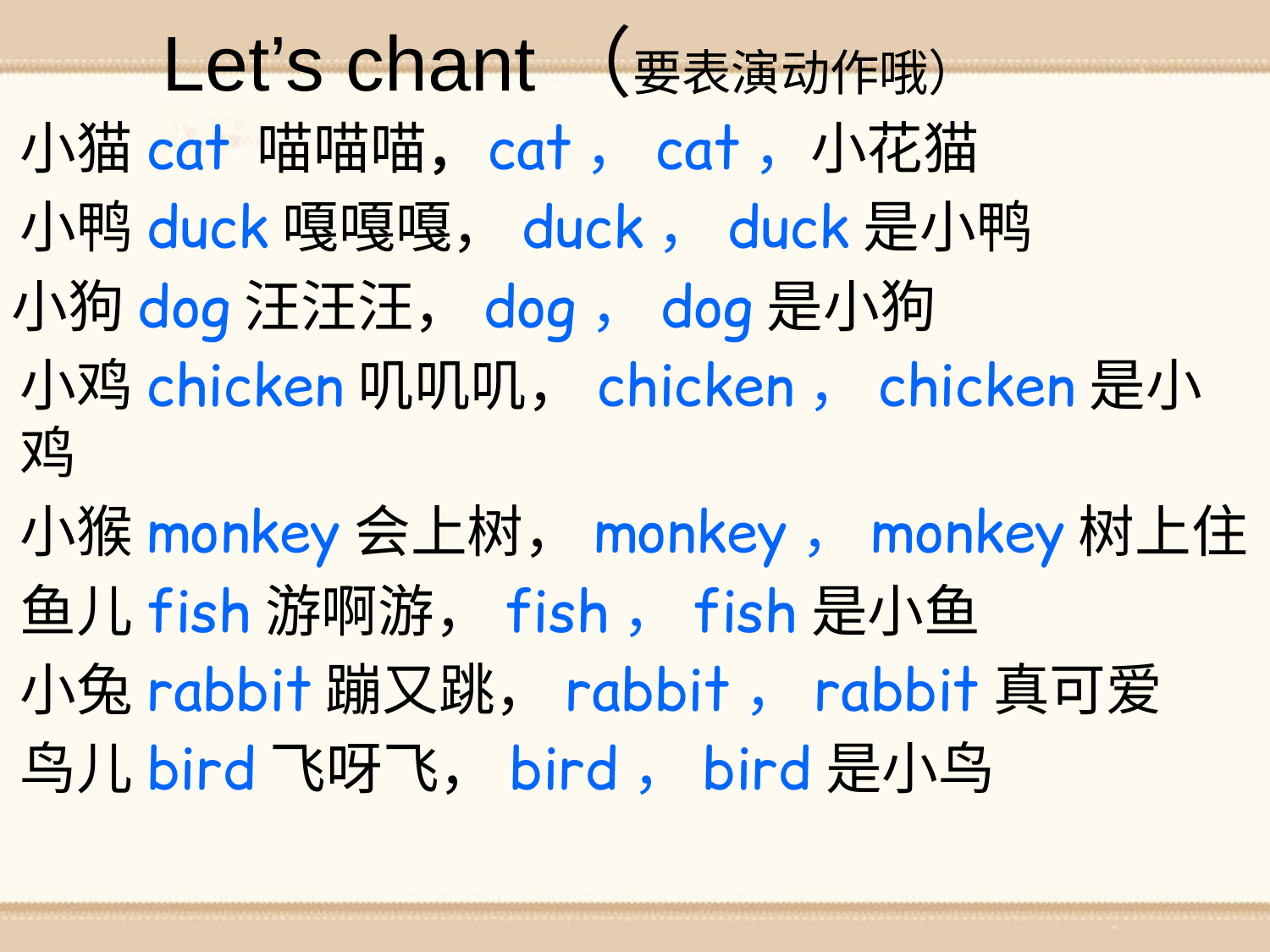

Let’s chant（要表演动作哦）
小猫cat 喵喵喵，cat，cat，小花猫
小鸭duck嘎嘎嘎，duck，duck是小鸭
  小狗dog汪汪汪，dog，dog是小狗
小鸡chicken叽叽叽，chicken，chicken是小鸡
小猴monkey会上树，monkey，monkey树上住
鱼儿fish游啊游，fish，fish是小鱼
小兔rabbit蹦又跳，rabbit，rabbit真可爱
鸟儿bird飞呀飞，bird，bird是小鸟